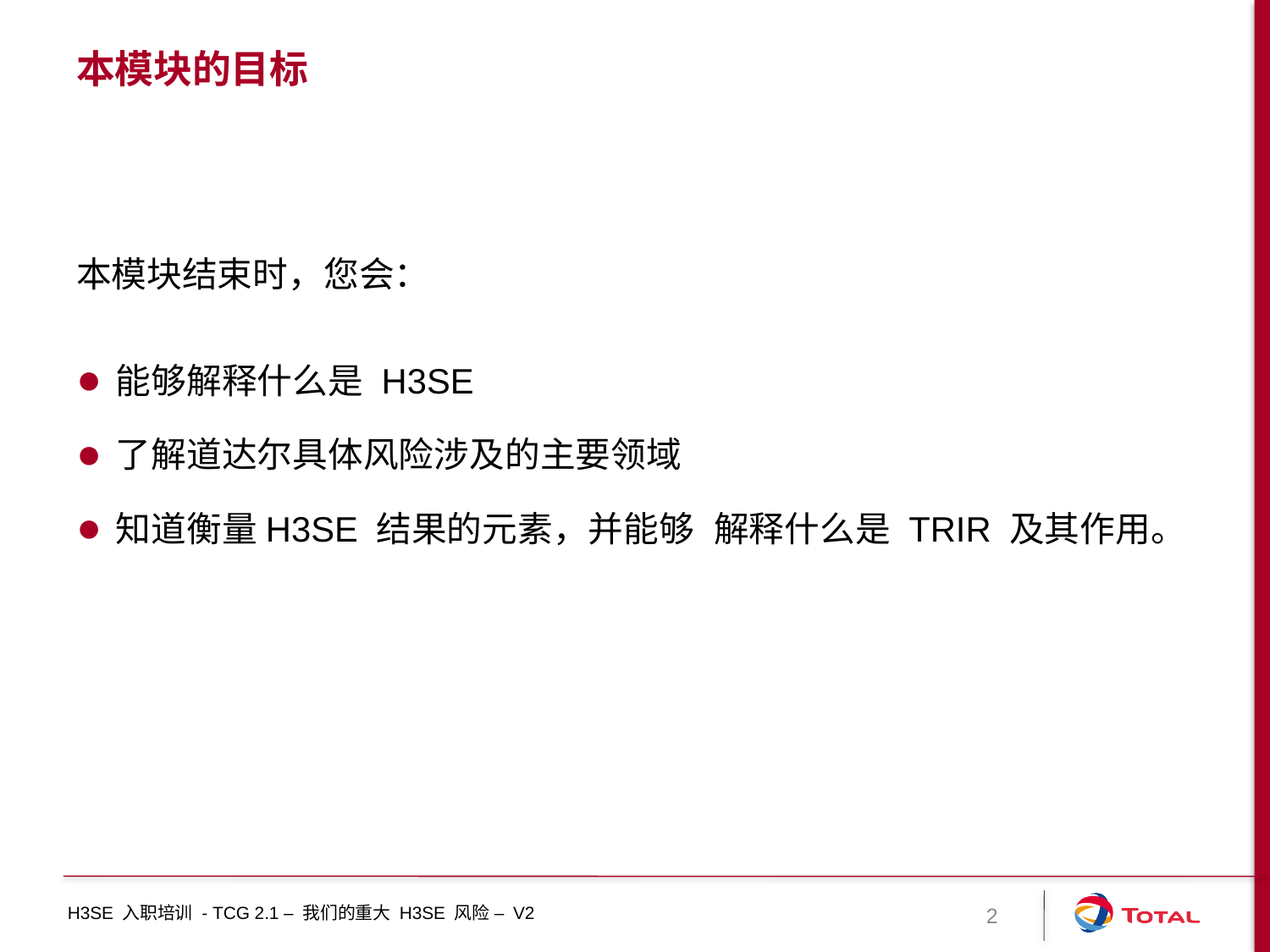

# 本模块的目标
本模块结束时，您会：

能够解释什么是 H3SE
了解道达尔具体风险涉及的主要领域
知道衡量H3SE 结果的元素，并能够  解释什么是 TRIR 及其作用。
2
H3SE 入职培训 - TCG 2.1 – 我们的重大 H3SE 风险 – V2